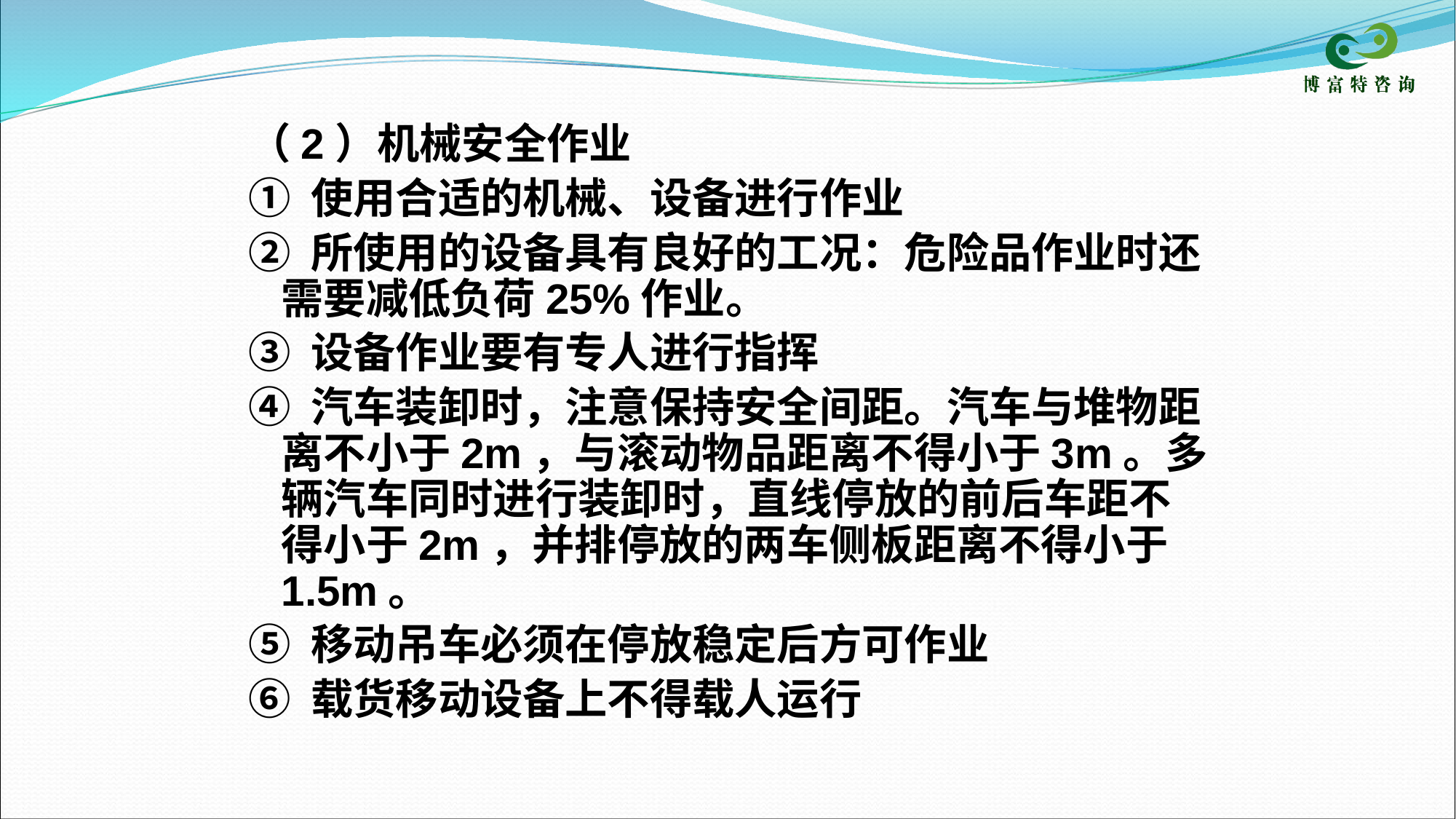

（2）机械安全作业
① 使用合适的机械、设备进行作业
② 所使用的设备具有良好的工况：危险品作业时还需要减低负荷25%作业。
③ 设备作业要有专人进行指挥
④ 汽车装卸时，注意保持安全间距。汽车与堆物距离不小于2m，与滚动物品距离不得小于3m。多辆汽车同时进行装卸时，直线停放的前后车距不得小于2m，并排停放的两车侧板距离不得小于1.5m。
⑤ 移动吊车必须在停放稳定后方可作业
⑥ 载货移动设备上不得载人运行